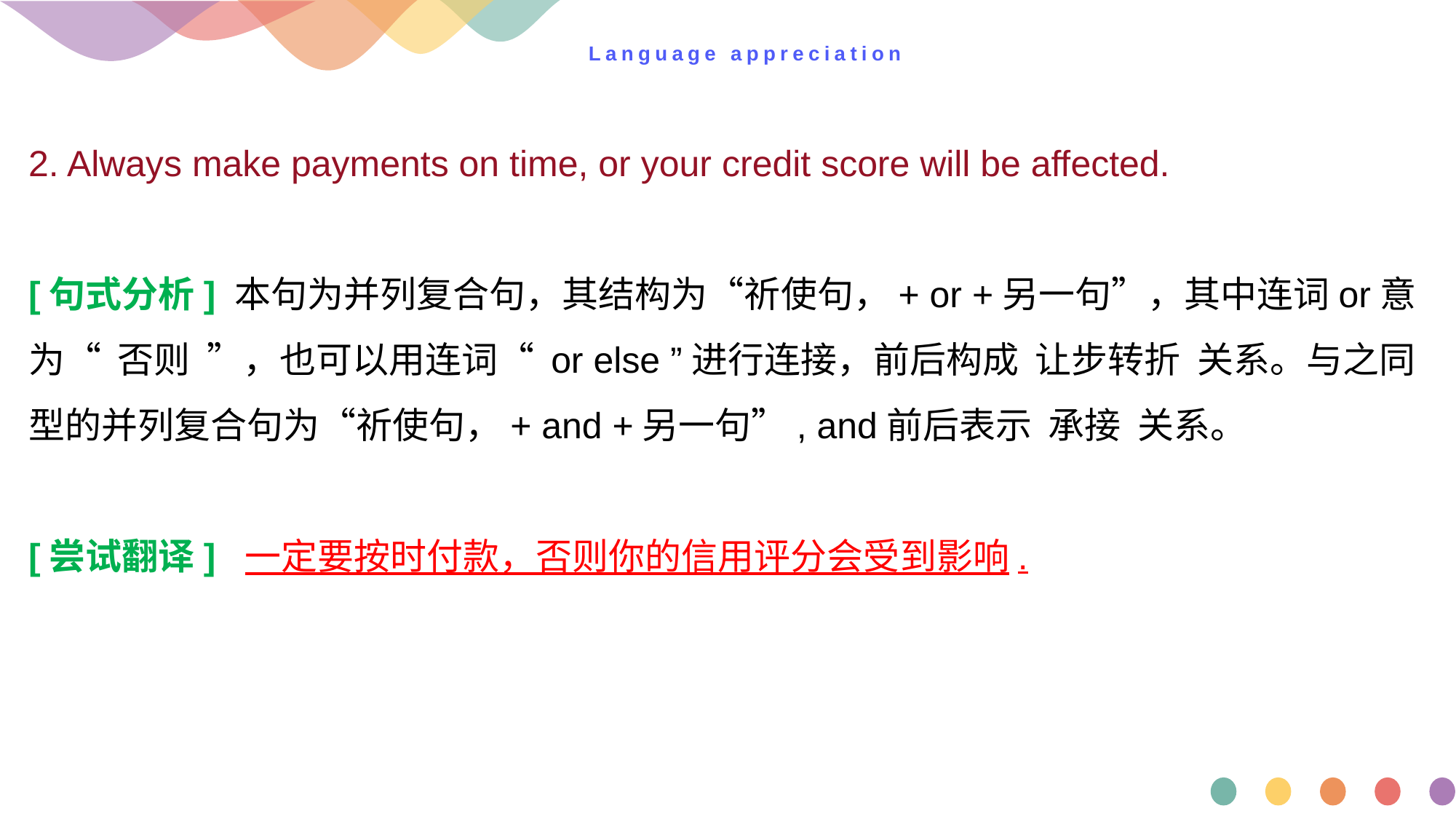

# Language appreciation
2. Always make payments on time, or your credit score will be affected.

[句式分析] 本句为并列复合句，其结构为“祈使句，+ or +另一句”，其中连词or意为“  否则  ”，也可以用连词“ or else ”进行连接，前后构成  让步转折  关系。与之同型的并列复合句为“祈使句，+ and +另一句”, and前后表示  承接  关系。

[尝试翻译]  一定要按时付款，否则你的信用评分会受到影响.